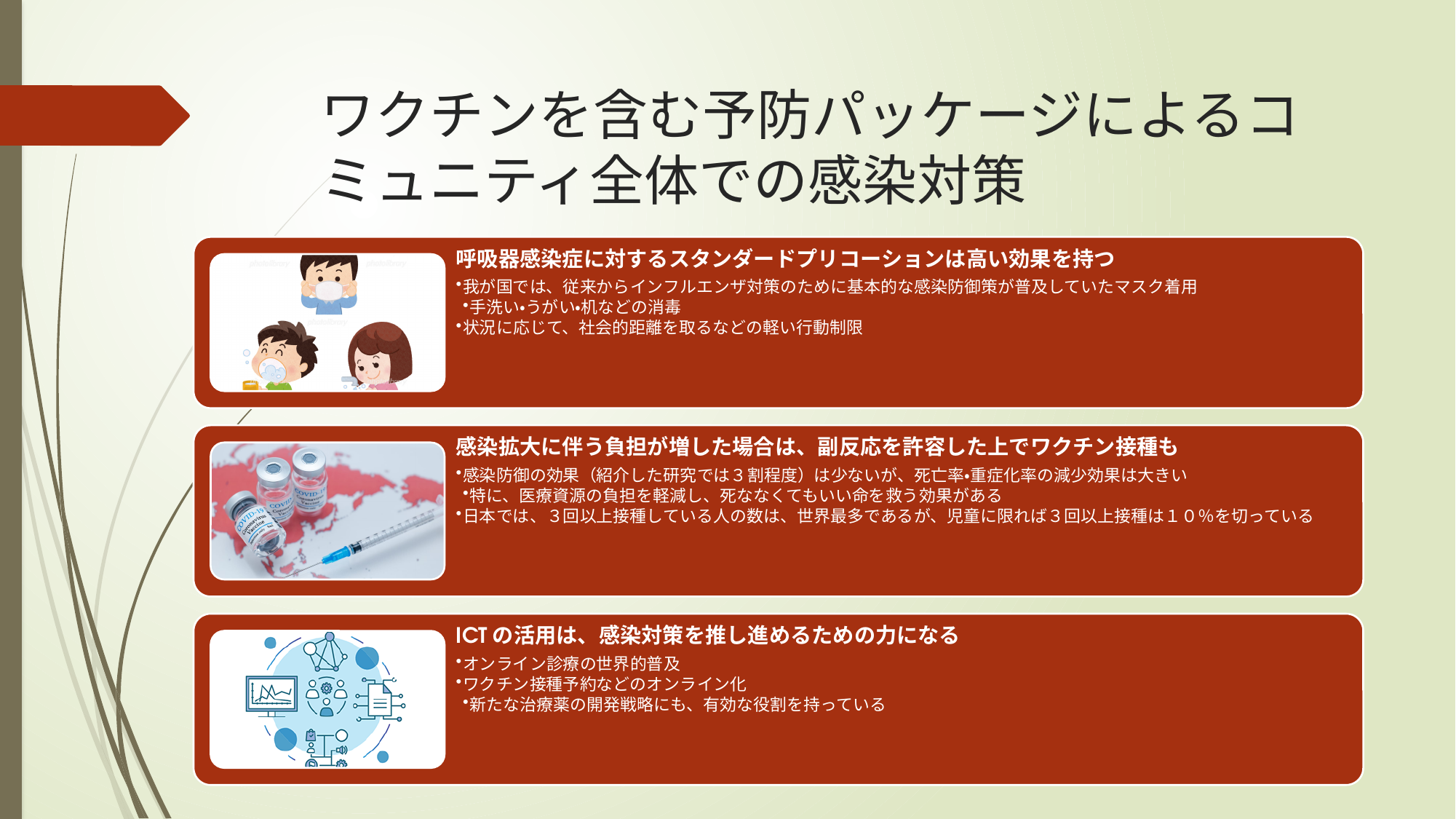

# ワクチンを含む予防パッケージによるコミュニティ全体での感染対策
呼吸器感染症に対するスタンダードプリコーションは高い効果を持つ
我が国では、従来からインフルエンザ対策のために基本的な感染防御策が普及していたマスク着用
手洗い・うがい・机などの消毒
状況に応じて、社会的距離を取るなどの軽い行動制限
感染拡大に伴う負担が増した場合は、副反応を許容した上でワクチン接種も
感染防御の効果（紹介した研究では３割程度）は少ないが、死亡率・重症化率の減少効果は大きい
特に、医療資源の負担を軽減し、死ななくてもいい命を救う効果がある
日本では、３回以上接種している人の数は、世界最多であるが、児童に限れば３回以上接種は１０％を切っている
ICTの活用は、感染対策を推し進めるための力になる
オンライン診療の世界的普及
ワクチン接種予約などのオンライン化
新たな治療薬の開発戦略にも、有効な役割を持っている